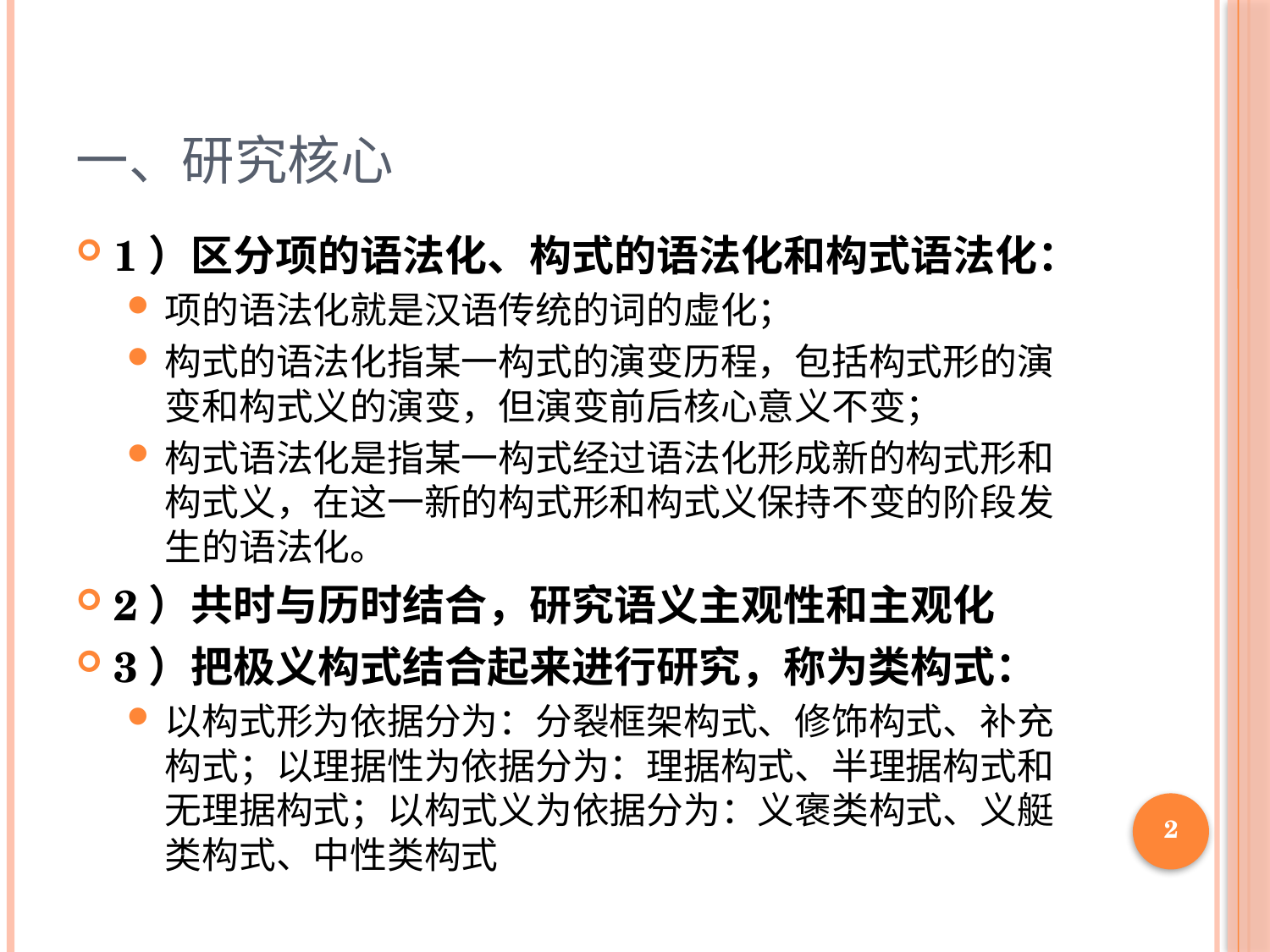

# 一、研究核心
1）区分项的语法化、构式的语法化和构式语法化：
项的语法化就是汉语传统的词的虚化；
构式的语法化指某一构式的演变历程，包括构式形的演变和构式义的演变，但演变前后核心意义不变；
构式语法化是指某一构式经过语法化形成新的构式形和构式义，在这一新的构式形和构式义保持不变的阶段发生的语法化。
2）共时与历时结合，研究语义主观性和主观化
3）把极义构式结合起来进行研究，称为类构式：
以构式形为依据分为：分裂框架构式、修饰构式、补充构式；以理据性为依据分为：理据构式、半理据构式和无理据构式；以构式义为依据分为：义褒类构式、义艇类构式、中性类构式
2